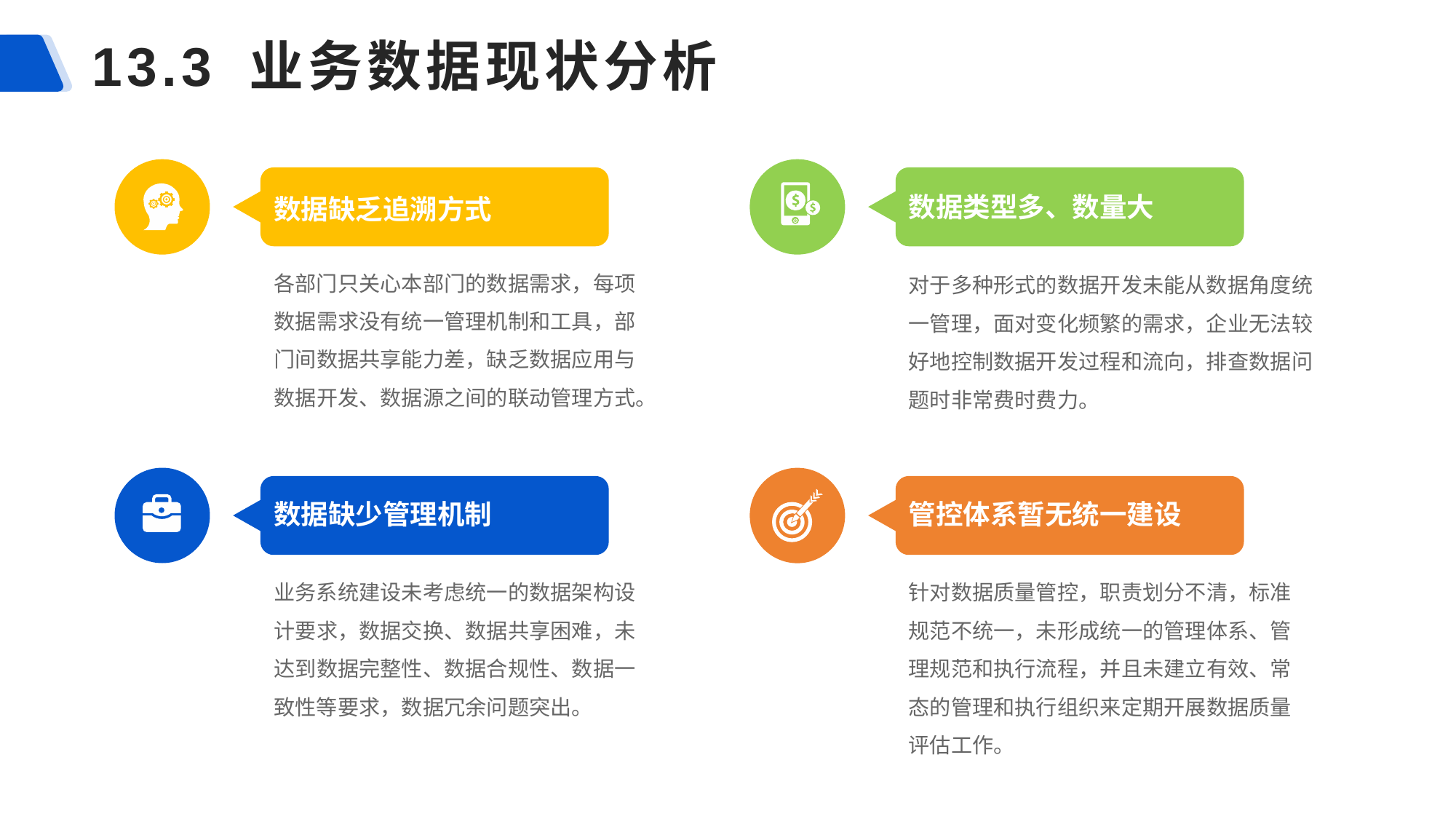

# 13.3 业务数据现状分析

数据类型多、数量大

对于多种形式的数据开发未能从数据角度统一管理，面对变化频繁的需求，企业无法较好地控制数据开发过程和流向，排查数据问题时非常费时费力。
数据缺乏追溯方式

各部门只关心本部门的数据需求，每项数据需求没有统一管理机制和工具，部门间数据共享能力差，缺乏数据应用与数据开发、数据源之间的联动管理方式。

数据缺少管理机制

业务系统建设未考虑统一的数据架构设计要求，数据交换、数据共享困难，未达到数据完整性、数据合规性、数据一致性等要求，数据冗余问题突出。
管控体系暂无统一建设

针对数据质量管控，职责划分不清，标准规范不统一，未形成统一的管理体系、管理规范和执行流程，并且未建立有效、常态的管理和执行组织来定期开展数据质量评估工作。